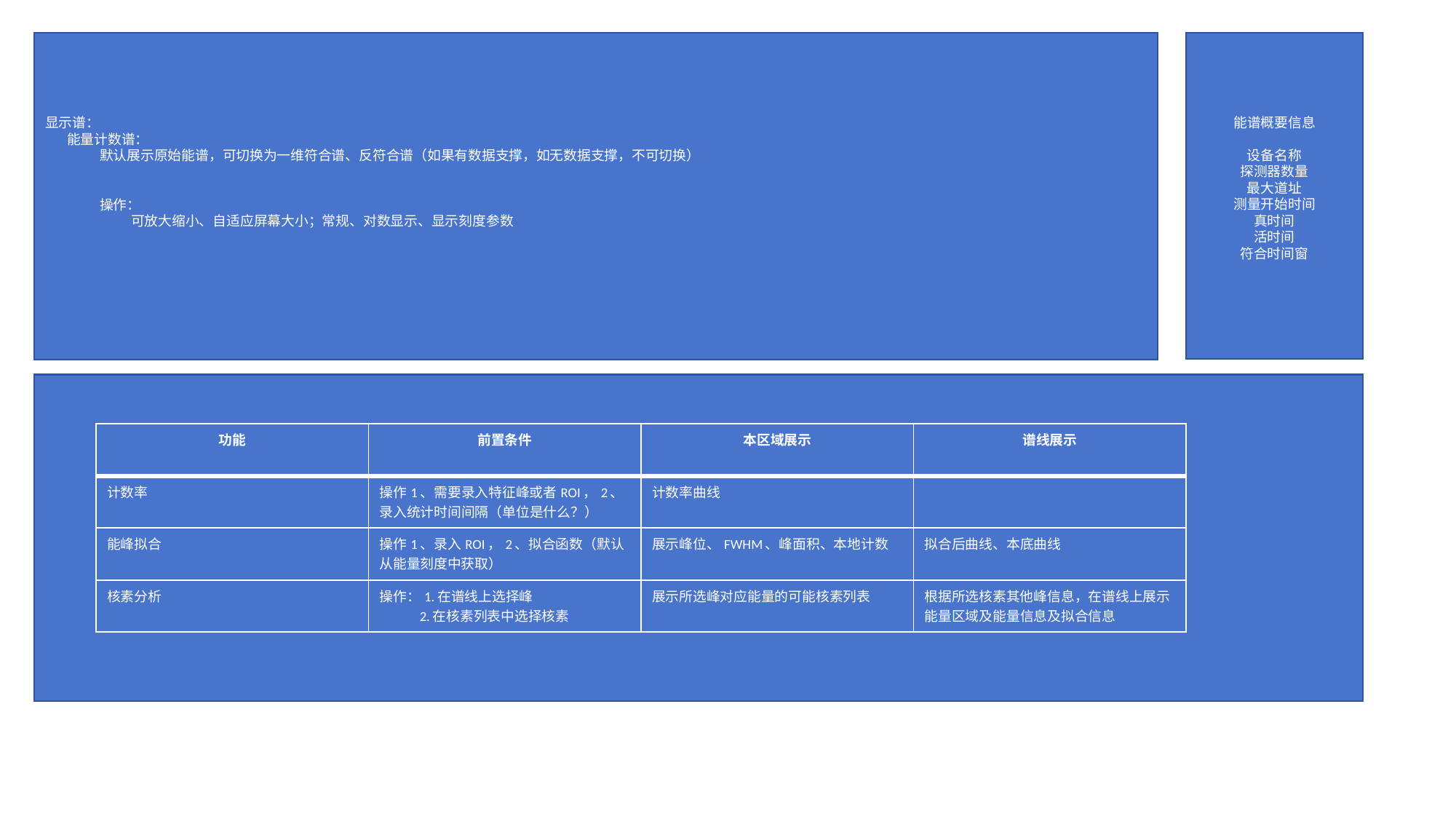

显示谱：
      能量计数谱：
默认展示原始能谱，可切换为一维符合谱、反符合谱（如果有数据支撑，如无数据支撑，不可切换）

操作：
         可放大缩小、自适应屏幕大小；常规、对数显示、显示刻度参数

能谱概要信息

设备名称
探测器数量
最大道址
测量开始时间
真时间
活时间
符合时间窗

| 功能 | 前置条件 | 本区域展示 | 谱线展示 |
| --- | --- | --- | --- |
| 计数率 | 操作1、需要录入特征峰或者ROI，2、录入统计时间间隔（单位是什么？） | 计数率曲线 |  |
| 能峰拟合 | 操作1、录入ROI，2、拟合函数（默认从能量刻度中获取） | 展示峰位、FWHM、峰面积、本地计数 | 拟合后曲线、本底曲线 |
| 核素分析 | 操作：1.在谱线上选择峰 2.在核素列表中选择核素 | 展示所选峰对应能量的可能核素列表 | 根据所选核素其他峰信息，在谱线上展示能量区域及能量信息及拟合信息 |